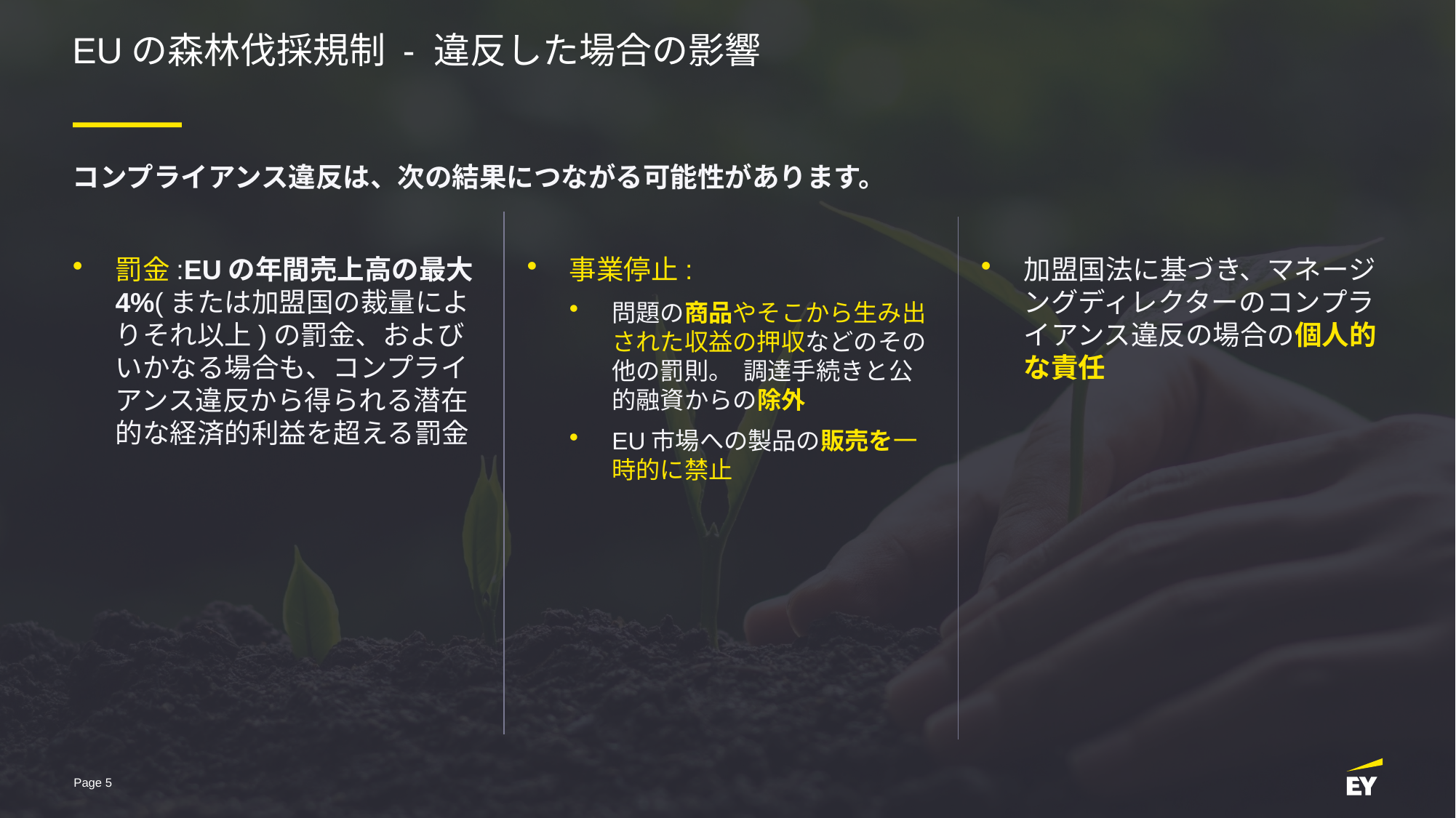

# EUの森林伐採規制 - 違反した場合の影響
コンプライアンス違反は、次の結果につながる可能性があります。
罰金:EUの年間売上高の最大4%(または加盟国の裁量によりそれ以上)の罰金、およびいかなる場合も、コンプライアンス違反から得られる潜在的な経済的利益を超える罰金
事業停止:
問題の商品やそこから生み出された収益の押収などのその他の罰則。  調達手続きと公的融資からの除外
EU市場への製品の販売を一時的に禁止
加盟国法に基づき、マネージングディレクターのコンプライアンス違反の場合の個人的な責任